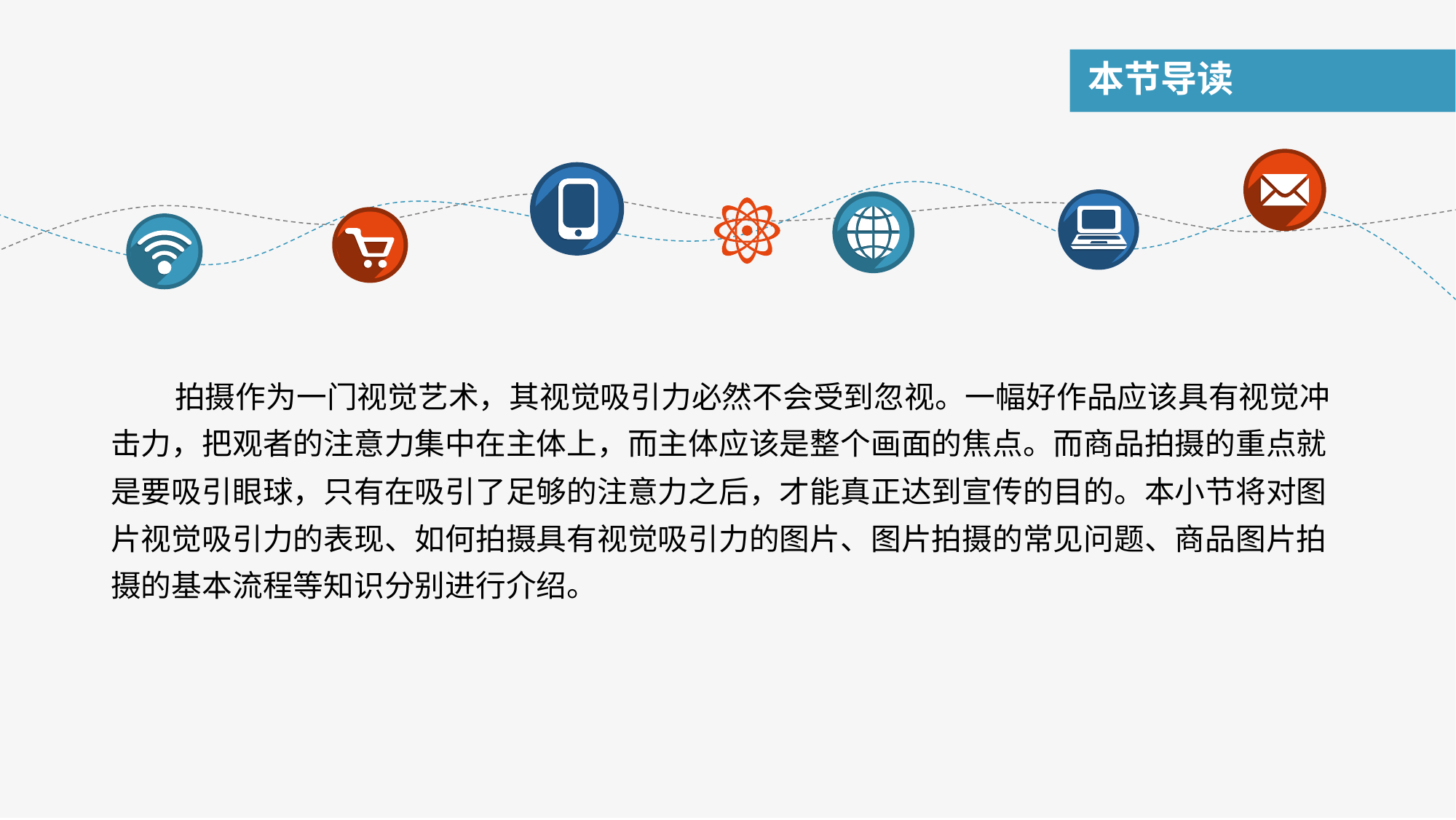

本节导读

拍摄作为一门视觉艺术，其视觉吸引力必然不会受到忽视。一幅好作品应该具有视觉冲击力，把观者的注意力集中在主体上，而主体应该是整个画面的焦点。而商品拍摄的重点就是要吸引眼球，只有在吸引了足够的注意力之后，才能真正达到宣传的目的。本小节将对图片视觉吸引力的表现、如何拍摄具有视觉吸引力的图片、图片拍摄的常见问题、商品图片拍摄的基本流程等知识分别进行介绍。